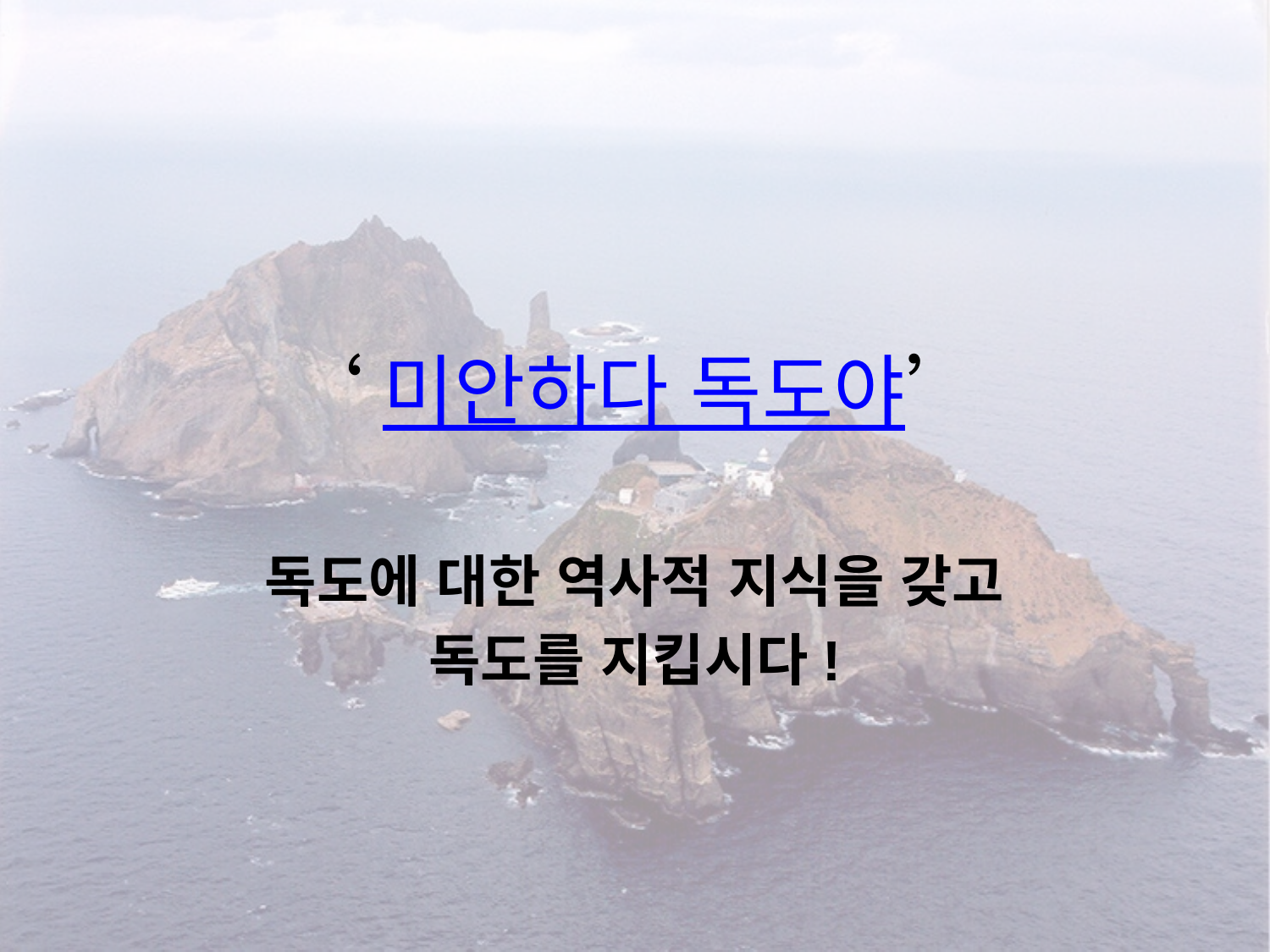

# ‘미안하다 독도야’
독도에 대한 역사적 지식을 갖고
독도를 지킵시다!